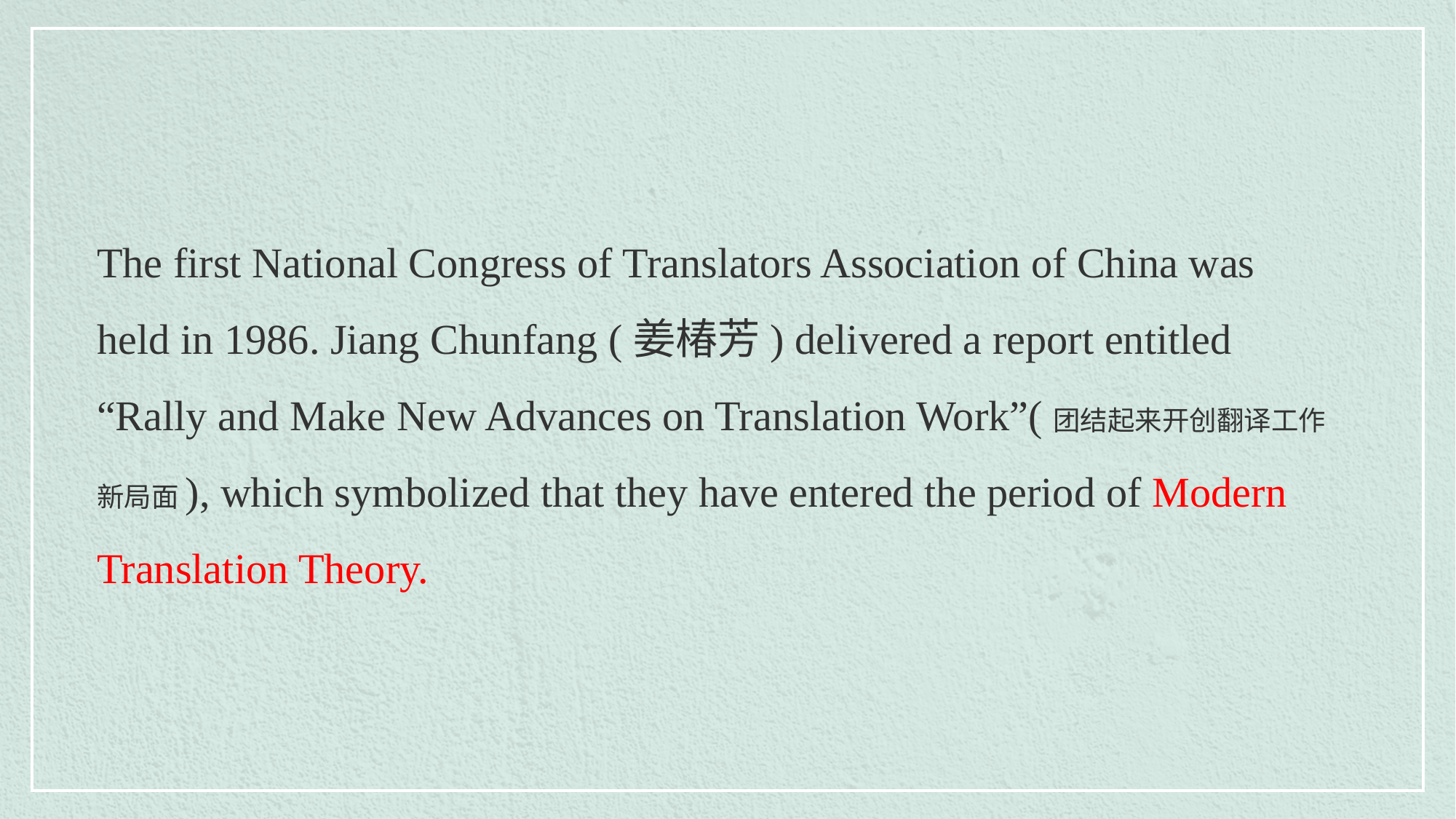

The first National Congress of Translators Association of China was held in 1986. Jiang Chunfang (姜椿芳) delivered a report entitled “Rally and Make New Advances on Translation Work”(团结起来开创翻译工作新局面), which symbolized that they have entered the period of Modern Translation Theory.